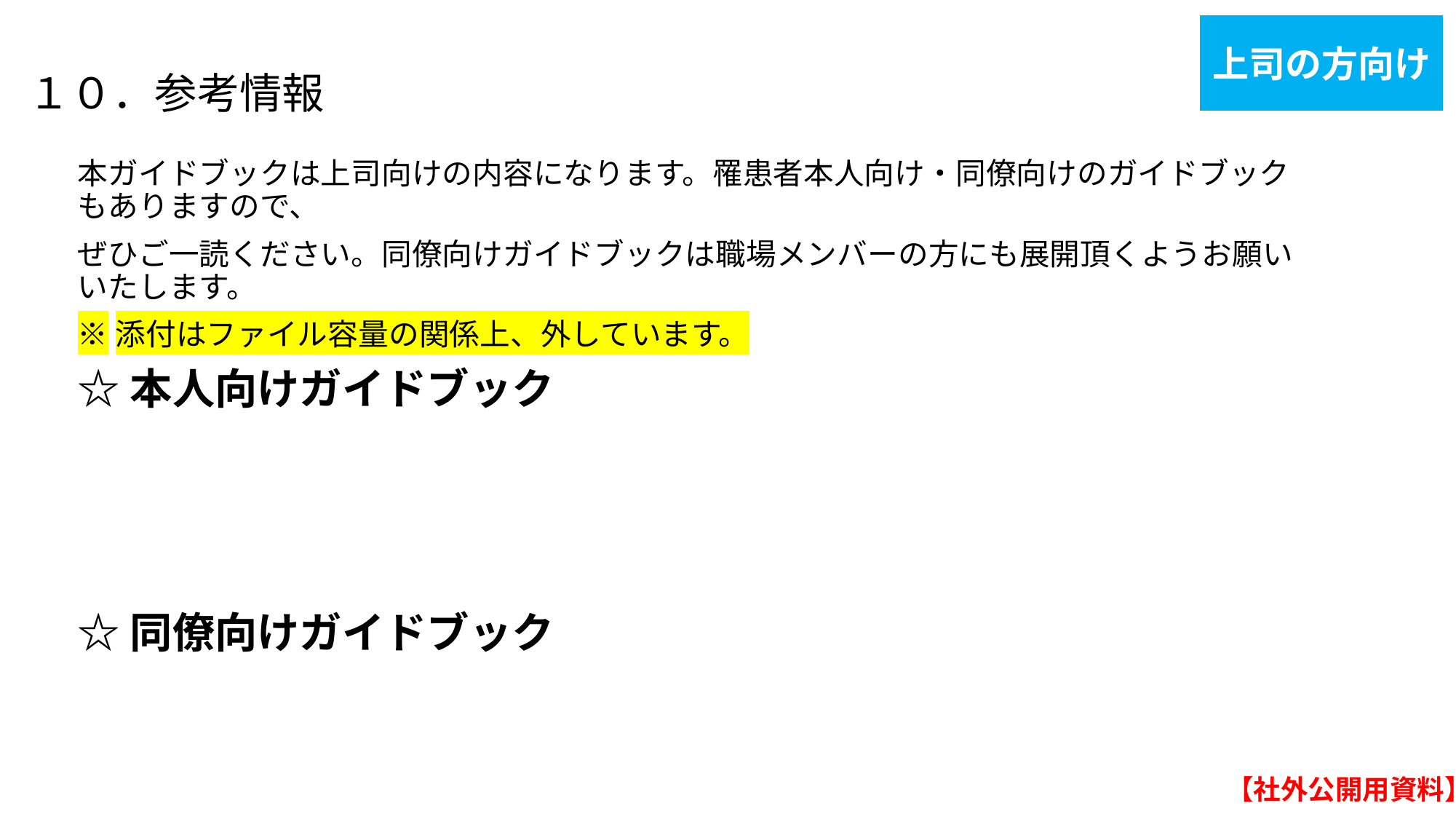

上司の方向け
# １０．参考情報
本ガイドブックは上司向けの内容になります。罹患者本人向け・同僚向けのガイドブックもありますので、
ぜひご一読ください。同僚向けガイドブックは職場メンバーの方にも展開頂くようお願いいたします。
※添付はファイル容量の関係上、外しています。
☆本人向けガイドブック

☆同僚向けガイドブック
【社外公開用資料】